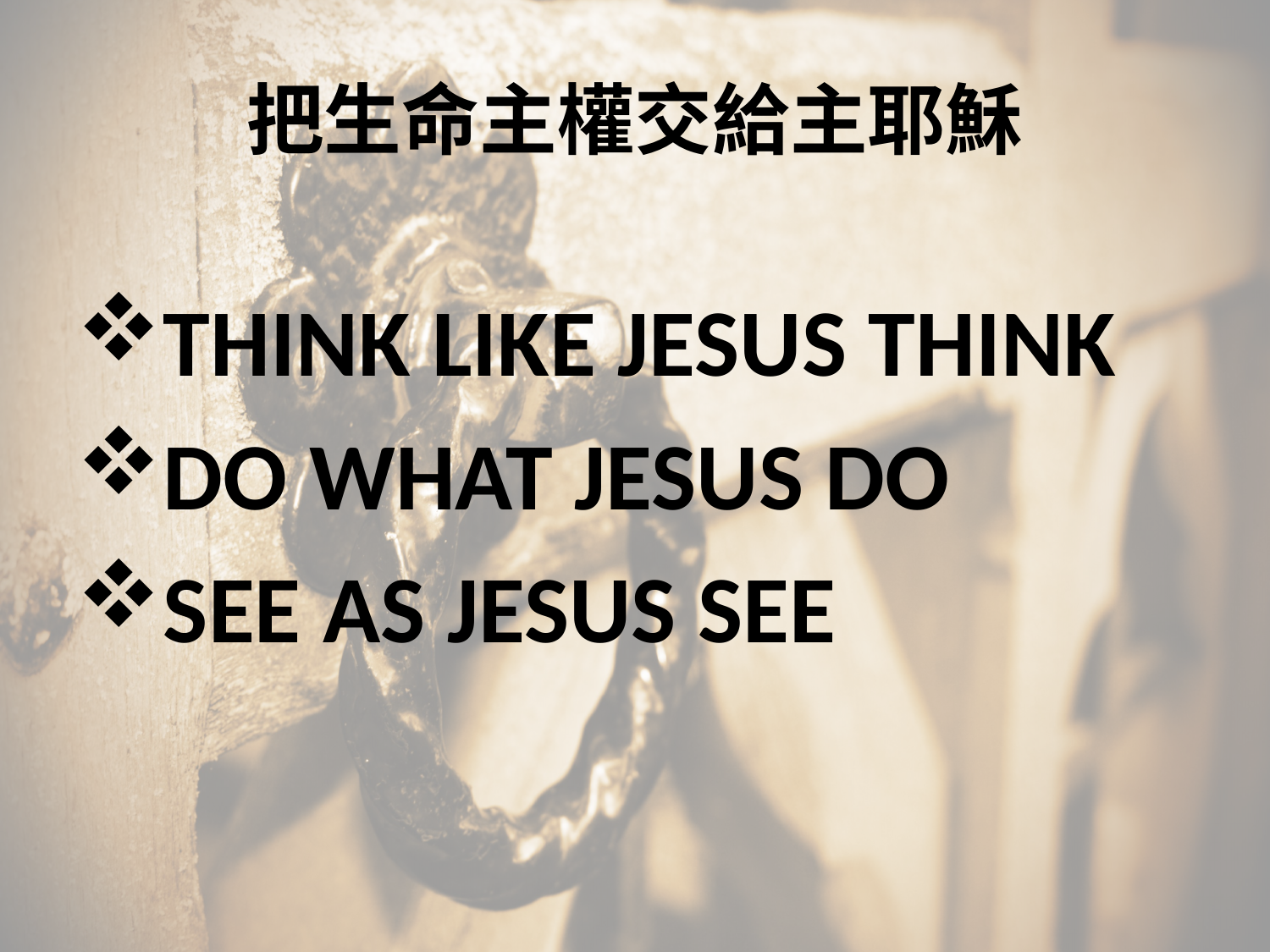

# 把生命主權交給主耶穌
THINK LIKE JESUS THINK
DO WHAT JESUS DO
SEE AS JESUS SEE